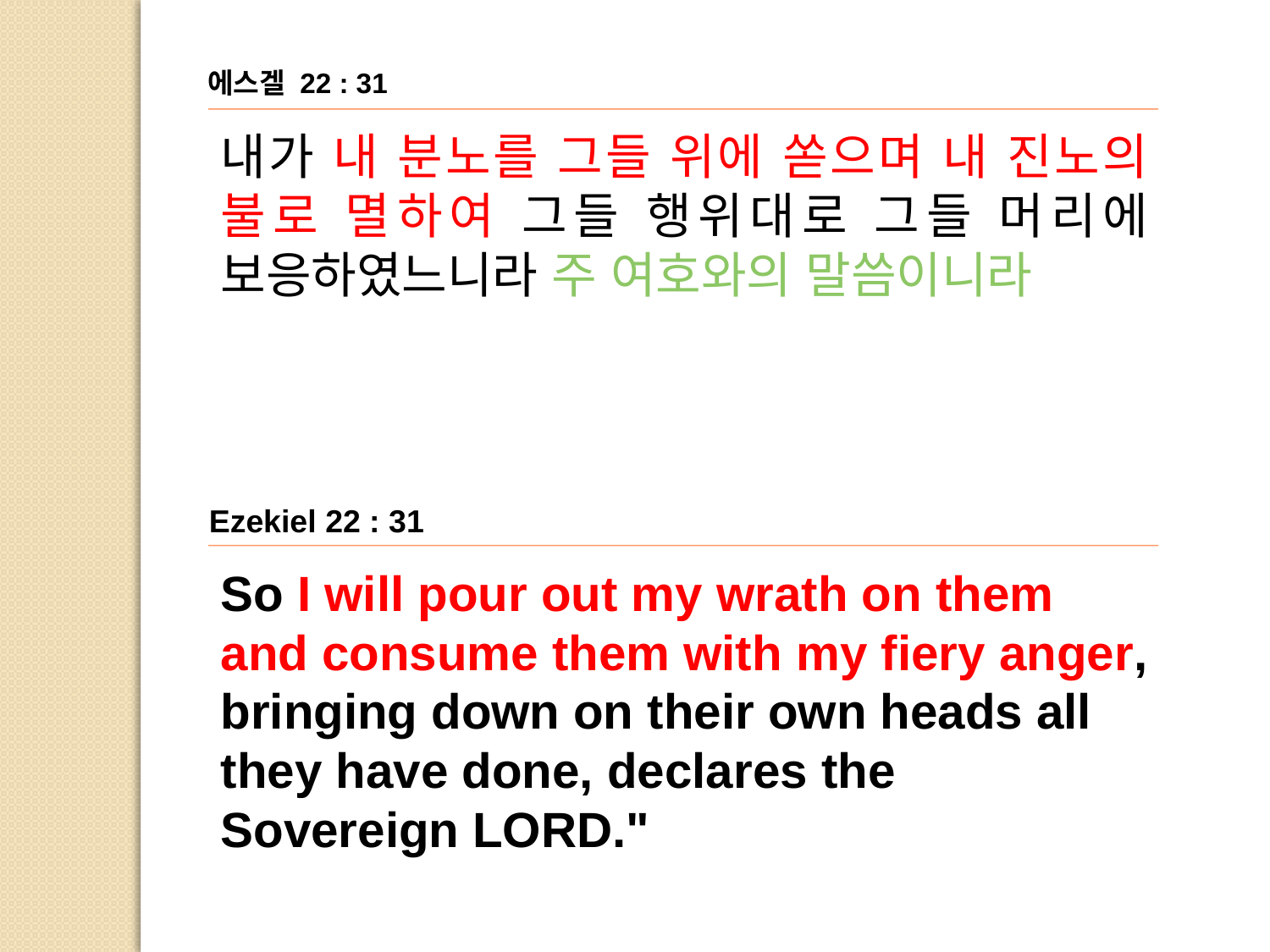

에스겔 22 : 31

내가 내 분노를 그들 위에 쏟으며 내 진노의 불로 멸하여 그들 행위대로 그들 머리에 보응하였느니라 주 여호와의 말씀이니라
Ezekiel 22 : 31

So I will pour out my wrath on them and consume them with my fiery anger, bringing down on their own heads all they have done, declares the
Sovereign LORD."